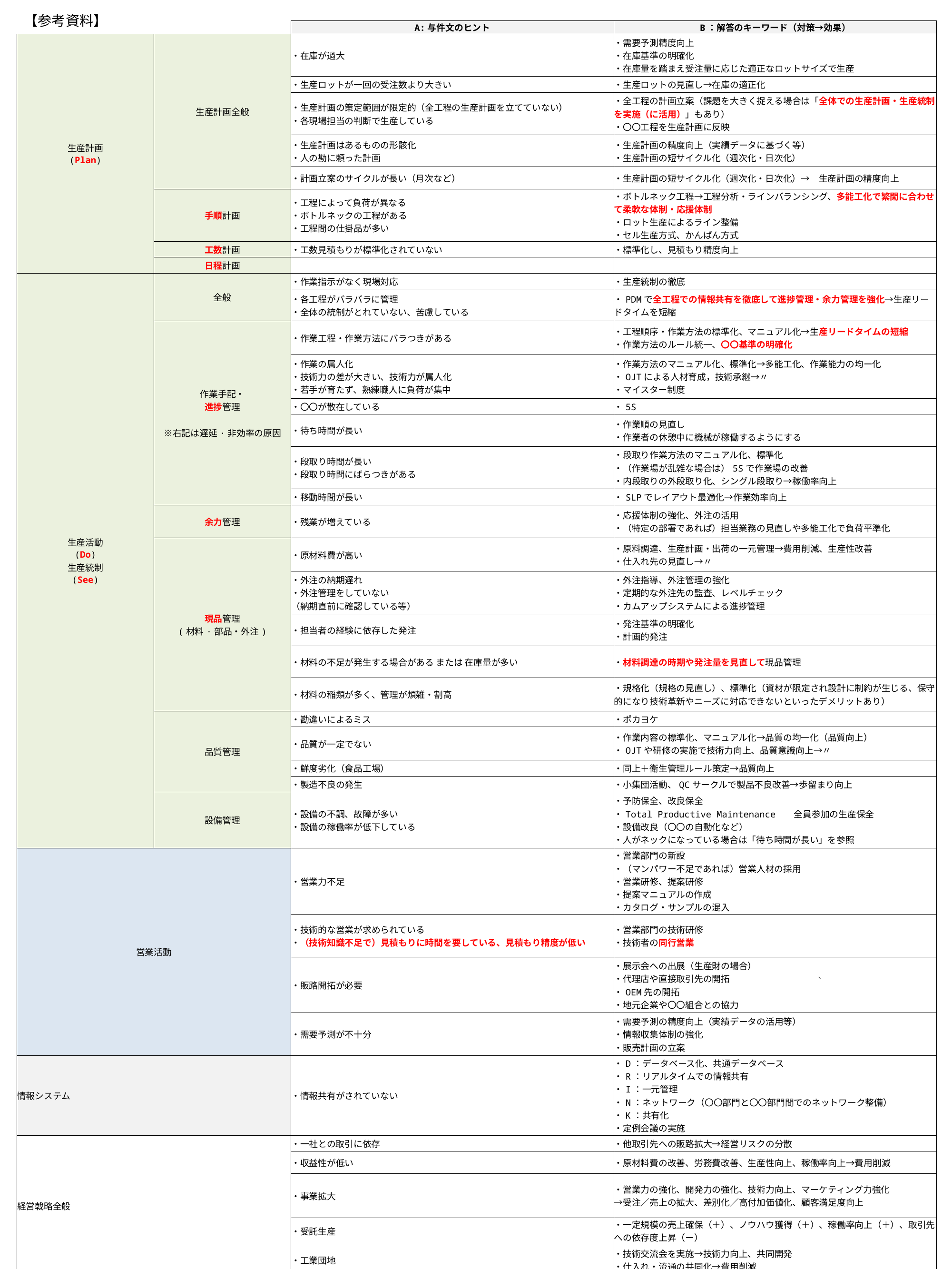

【参考資料】
|  |  | A:与件文のヒント | B：解答のキーワード（対策→効果） |
| --- | --- | --- | --- |
| 生産計画 (Plan) | 生産計画全般 | ・在庫が過大 | ・需要予測精度向上 ・在庫基準の明確化 ・在庫量を踏まえ受注量に応じた適正なロットサイズで生産 |
|  |  | ・生産ロットが一回の受注数より大きい | ・生産ロットの見直し→在庫の適正化 |
|  |  | ・生産計画の策定範囲が限定的（全工程の生産計画を立てていない） ・各現場担当の判断で生産している | ・全工程の計画立案（課題を大きく捉える場合は「全体での生産計画・生産統制を実施（に活用）」もあり） ・〇〇工程を生産計画に反映 |
|  |  | ・生産計画はあるものの形骸化 ・人の勘に頼った計画 | ・生産計画の精度向上（実績データに基づく等） ・生産計画の短サイクル化（週次化・日次化） |
|  |  | ・計画立案のサイクルが長い（月次など） | ・生産計画の短サイクル化（週次化・日次化）→　生産計画の精度向上 |
|  | 手順計画 | ・工程によって負荷が異なる ・ボトルネックの工程がある ・工程間の仕掛品が多い | ・ボトルネック工程→工程分析・ラインバランシング、多能工化で繁閑に合わせて柔軟な体制・応援体制 ・ロット生産によるライン整備 ・セル生産方式、かんばん方式 |
|  | 工数計画 | ・工数見積もりが標準化されていない | ・標準化し、見積もり精度向上 |
|  | 日程計画 |  |  |
| 生産活動 (Do) 生産統制 (See) | 全般 | ・作業指示がなく現場対応 | ・生産統制の徹底 |
|  |  | ・各工程がバラバラに管理 ・全体の統制がとれていない、苦慮している | ・PDMで全工程での情報共有を徹底して進捗管理・余力管理を強化→生産リードタイムを短縮 |
|  | 作業手配・ 進捗管理 ※右記は遅延·非効率の原因 | ・作業工程・作業方法にバラつきがある | ・工程順序・作業方法の標準化、マニュアル化→生産リードタイムの短縮 ・作業方法のルール統一、〇〇基準の明確化 |
|  |  | ・作業の属人化 ・技術力の差が大きい、技術力が属人化 ・若手が育たず、熟練職人に負荷が集中 | ・作業方法のマニュアル化、標準化→多能工化、作業能力の均ー化 ・OJTによる人材育成，技術承継→〃 ・マイスター制度 |
|  |  | ・〇〇が散在している | ・5S |
|  |  | ・待ち時問が長い | ・作業順の見直し ・作業者の休憩中に機械が稼働するようにする |
|  |  | ・段取り時間が長い ・段取り時問にばらつきがある | ・段取り作業方法のマニュアル化、標準化 ・（作業場が乱雑な場合は）5Sで作業場の改善 ・内段取りの外段取り化、シングル段取り→稼働率向上 |
|  |  | ・移動時間が長い | ・SLPでレイアウト最適化→作業効率向上 |
|  | 余力管理 | ・残業が増えている | ・応援体制の強化、外注の活用 ・（特定の部署であれば）担当業務の見直しや多能工化で負荷平準化 |
|  | 現品管理 (材料·部品・外注) | ・原材料費が高い | ・原料調達、生産計画・出荷の一元管理→費用削減、生産性改善 ・仕入れ先の見直し→〃 |
|  |  | ・外注の納期遅れ ・外注管理をしていない （納期直前に確認している等） | ・外注指導、外注管理の強化 ・定期的な外注先の監査、レベルチェック ・カムアップシステムによる進捗管理 |
|  |  | ・担当者の経験に依存した発注 | ・発注基準の明確化 ・計画的発注 |
|  |  | ・材料の不足が発生する場合がある または 在庫量が多い | ・材料調達の時期や発注量を見直して現品管理 |
|  |  | ・材料の稲類が多く、管理が煩雑・割高 | ・規格化（規格の見直し）、標準化（資材が限定され設計に制約が生じる、保守的になり技術革新やニーズに対応できないといったデメリットあり） |
|  | 品質管理 | ・勘違いによるミス | ・ポカヨケ |
|  |  | ・品質が一定でない | ・作業内容の標準化、マニュアル化→品質の均一化（品質向上） ・OJTや研修の実施で技術力向上、品質意識向上→〃 |
|  |  | ・鮮度劣化（食品工場） | ・同上＋衛生管理ルール策定→品質向上 |
|  |  | ・製造不良の発生 | ・小集団活動、QCサークルで製品不良改善→歩留まり向上 |
|  | 設備管理 | ・設備の不調、故障が多い ・設備の稼働率が低下している | ・予防保全、改良保全 ・Total Productive Maintenance 全員参加の生産保全 ・設備改良（〇〇の自動化など） ・人がネックになっている場合は「待ち時間が長い」を参照 |
| 営業活動 |  | ・営業力不足 | ・営業部門の新設 ・（マンパワー不足であれば）営業人材の採用 ・営業研修、提案研修 ・提案マニュアルの作成 ・カタログ・サンプルの混入 |
|  |  | ・技術的な営業が求められている ・（技術知識不足で）見積もりに時間を要している、見積もり精度が低い | ・営業部門の技術研修 ・技術者の同行営業 |
|  |  | ・販路開拓が必要 | ・展示会への出展（生産財の場合） ・代理店や直接取引先の開拓 ヽ ・OEM先の開拓 ・地元企業や〇〇組合との協力 |
|  |  | ・需要予測が不十分 | ・需要予測の精度向上（実績データの活用等） ・情報収集体制の強化 ・販売計画の立案 |
| 情報システム |  | ・情報共有がされていない | ・D：データベース化、共通データベース ・R：リアルタイムでの情報共有 ・I：一元管理 ・N：ネットワーク（〇〇部門と〇〇部門間でのネットワーク整備） ・K：共有化 ・定例会議の実施 |
| 経営戟略全般 |  | ・一社との取引に依存 | ・他取引先への販路拡大→経営リスクの分散 |
|  |  | ・収益性が低い | ・原材料費の改善、労務費改善、生産性向上、稼働率向上→費用削減 |
|  |  | ・事業拡大 | ・営業力の強化、開発力の強化、技術力向上、マーケティング力強化 →受注／売上の拡大、差別化／高付加価値化、顧客満足度向上 |
|  |  | ・受託生産 | ・一定規模の売上確保（＋）、ノウハウ獲得（＋）、稼働率向上（＋）、取引先への依存度上昇（ー） |
|  |  | ・工業団地 | ・技術交流会を実施→技術力向上、共同開発 ・仕入れ・流通の共同化→費用削減 |